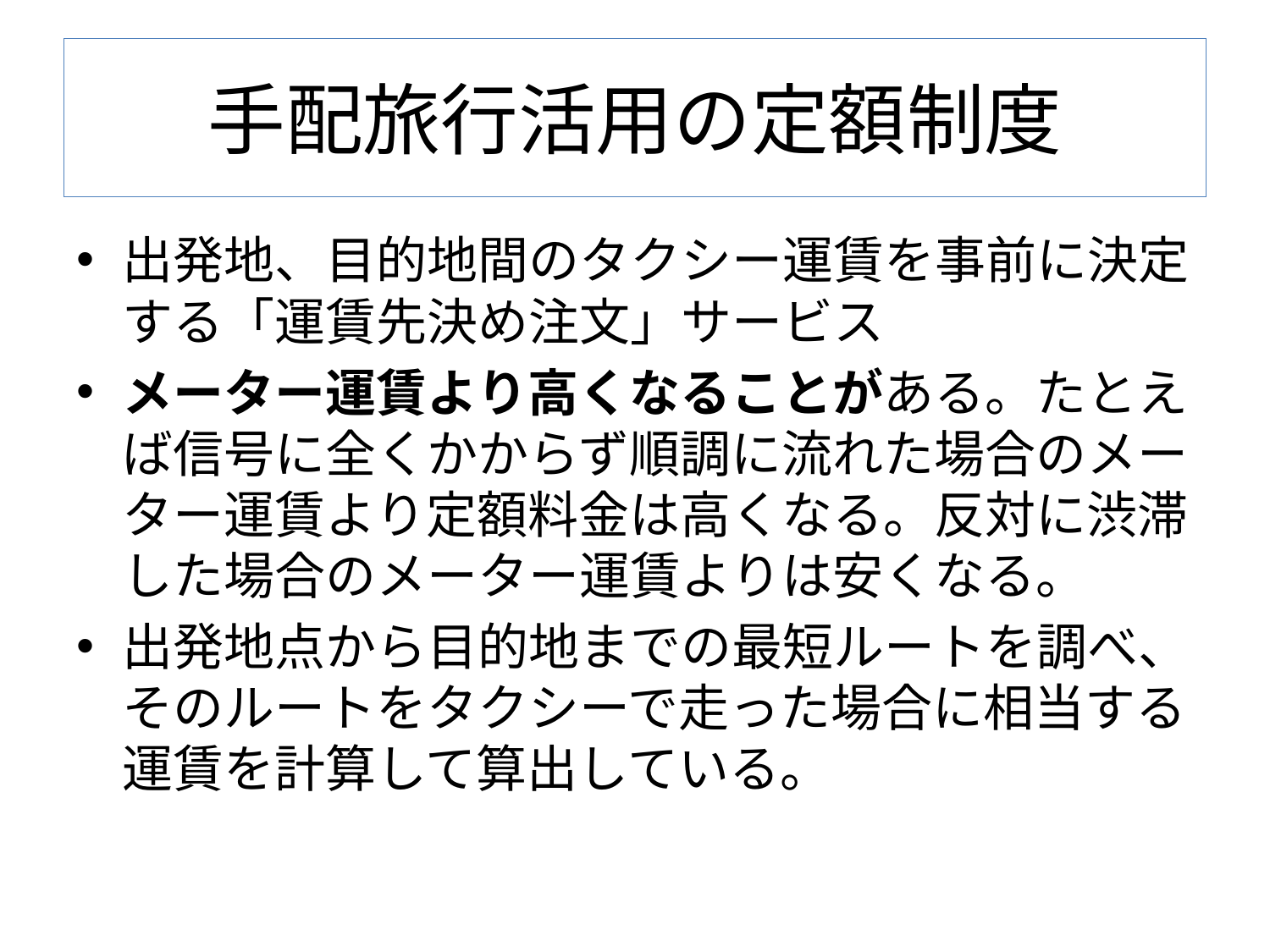

# 手配旅行活用の定額制度
出発地、目的地間のタクシー運賃を事前に決定する「運賃先決め注文」サービス
メーター運賃より高くなることがある。たとえば信号に全くかからず順調に流れた場合のメーター運賃より定額料金は高くなる。反対に渋滞した場合のメーター運賃よりは安くなる。
出発地点から目的地までの最短ルートを調べ、そのルートをタクシーで走った場合に相当する運賃を計算して算出している。